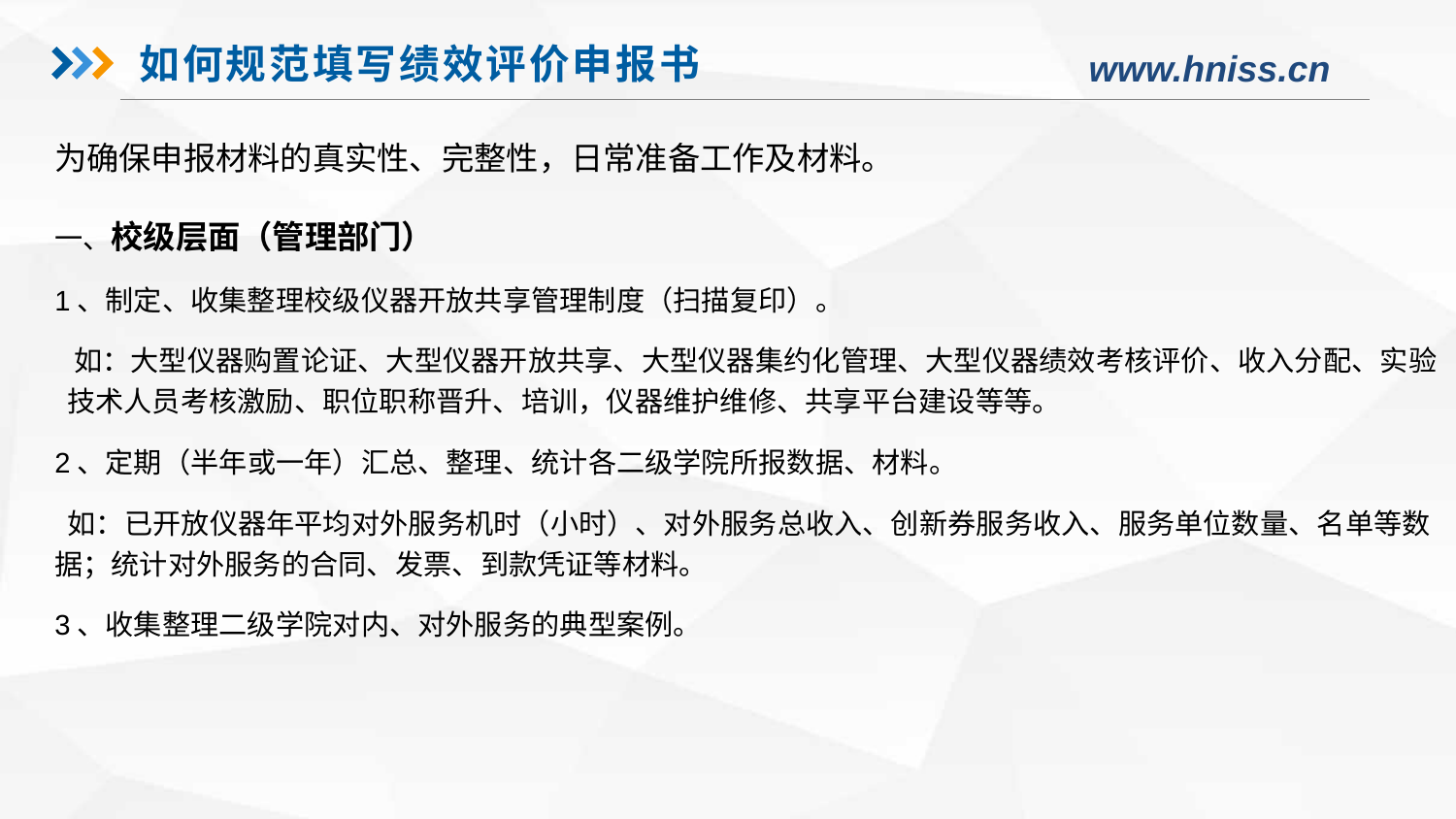

如何规范填写绩效评价申报书

为确保申报材料的真实性、完整性，日常准备工作及材料。
一、校级层面（管理部门）
1、制定、收集整理校级仪器开放共享管理制度（扫描复印）。
  如：大型仪器购置论证、大型仪器开放共享、大型仪器集约化管理、大型仪器绩效考核评价、收入分配、实验   技术人员考核激励、职位职称晋升、培训，仪器维护维修、共享平台建设等等。
2、定期（半年或一年）汇总、整理、统计各二级学院所报数据、材料。
 如：已开放仪器年平均对外服务机时（小时）、对外服务总收入、创新券服务收入、服务单位数量、名单等数据；统计对外服务的合同、发票、到款凭证等材料。
3、收集整理二级学院对内、对外服务的典型案例。